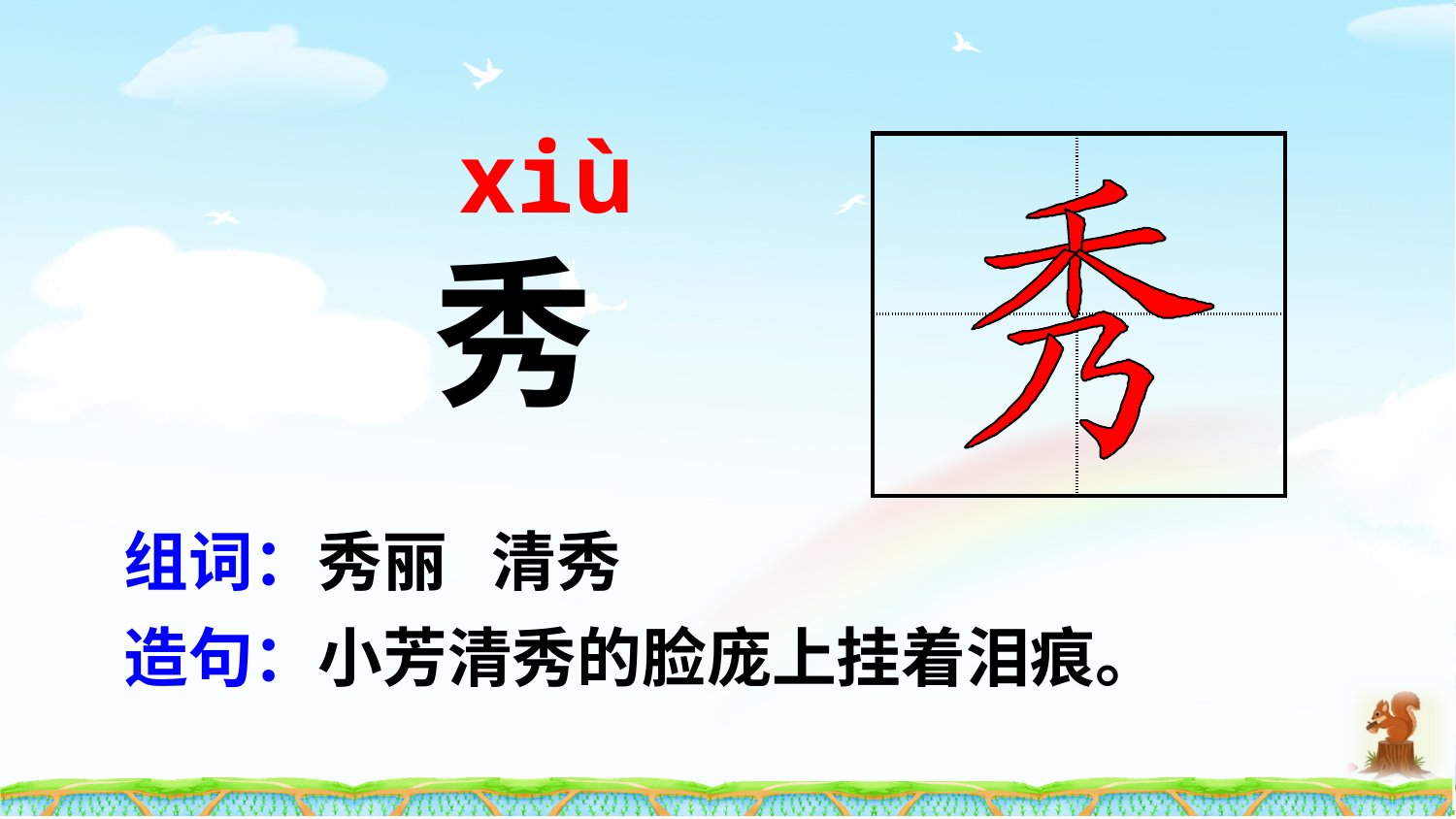

xiù
|  |  |
| --- | --- |
|  |  |

秀

组词：秀丽   清秀
造句：小芳清秀的脸庞上挂着泪痕。